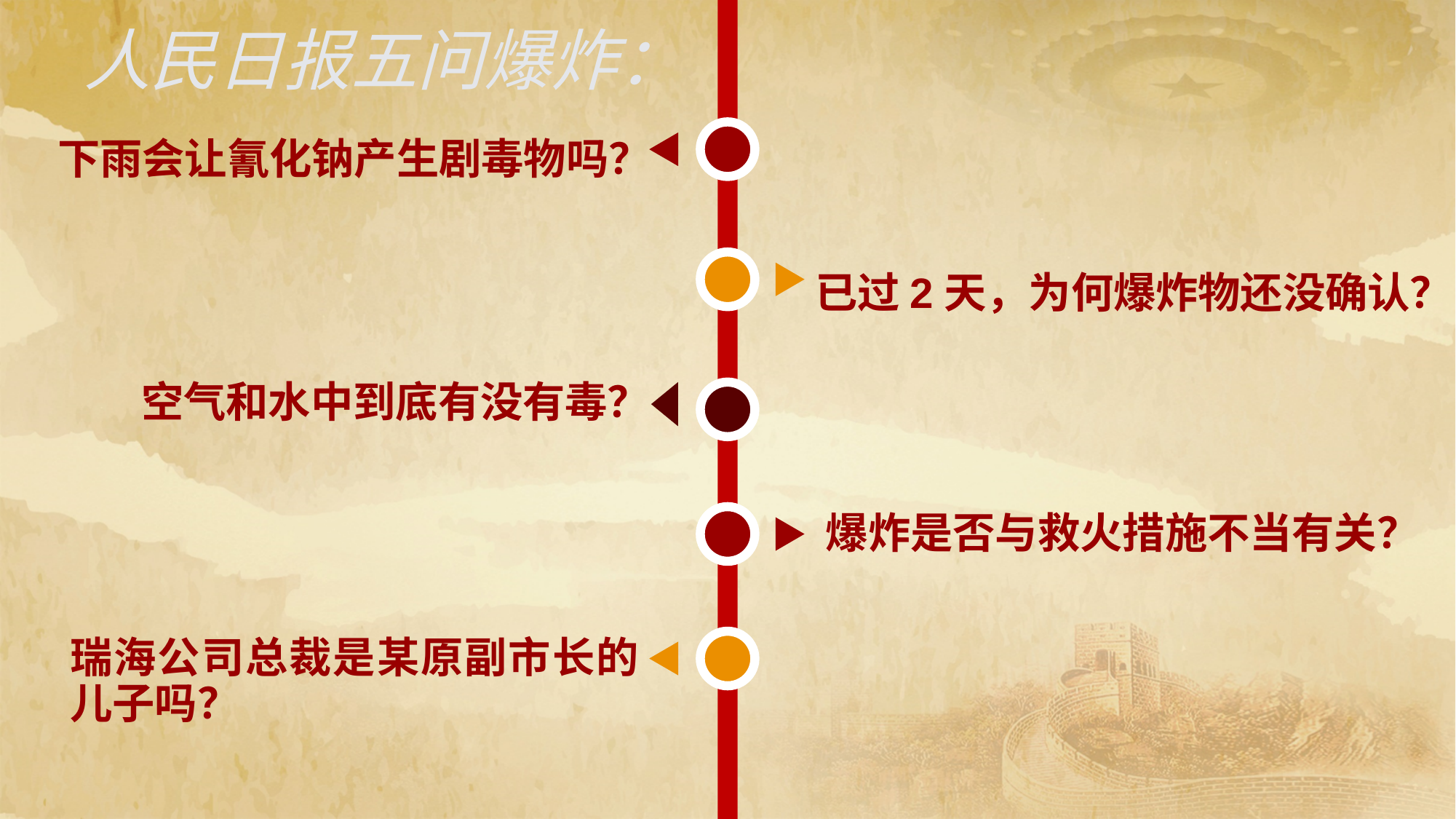

人民日报五问爆炸：
下雨会让氰化钠产生剧毒物吗？

已过2天，为何爆炸物还没确认？

空气和水中到底有没有毒？

爆炸是否与救火措施不当有关？

瑞海公司总裁是某原副市长的儿子吗？